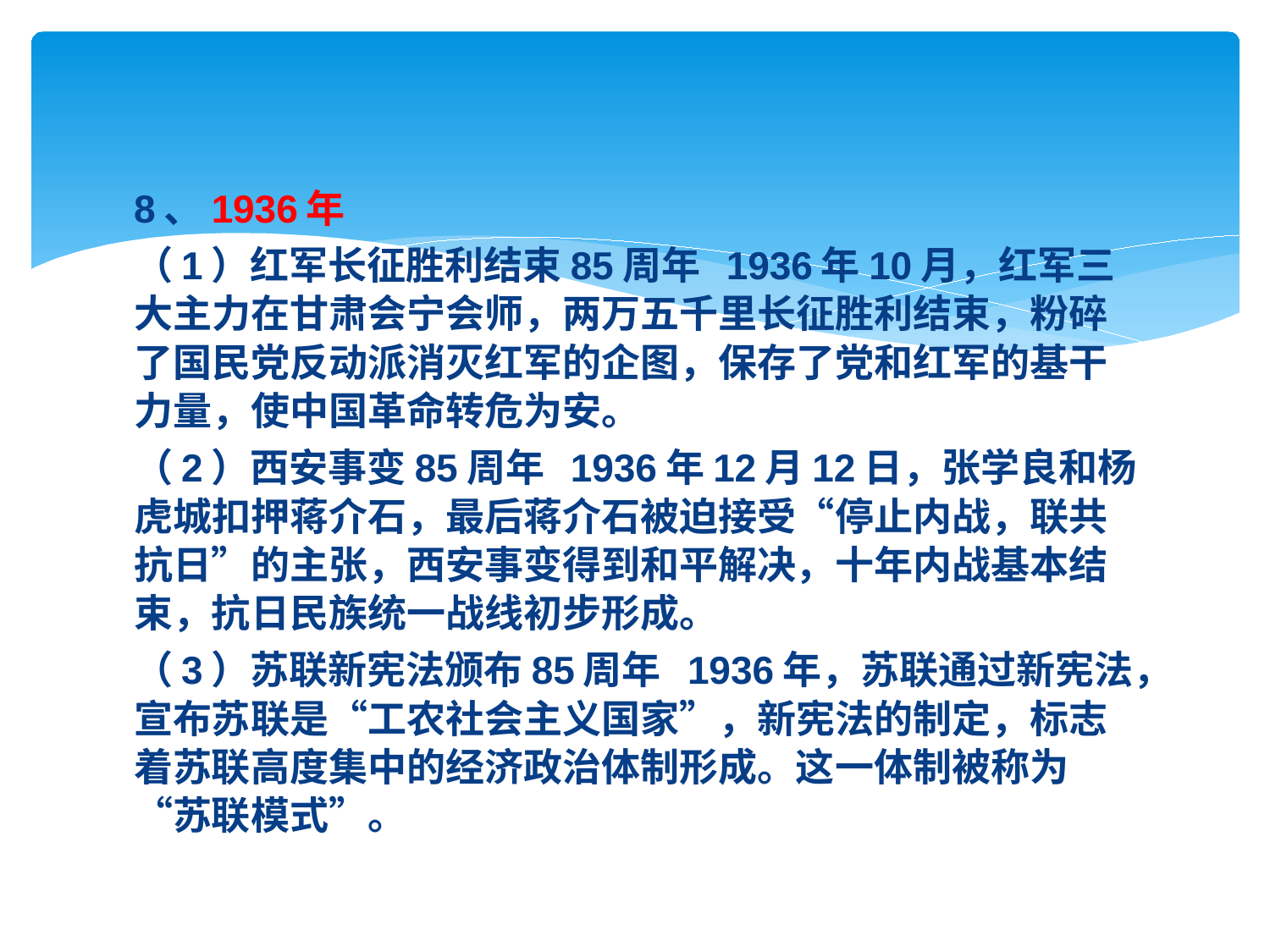

#
8、1936年
（1）红军长征胜利结束85周年  1936年10月，红军三大主力在甘肃会宁会师，两万五千里长征胜利结束，粉碎了国民党反动派消灭红军的企图，保存了党和红军的基干力量，使中国革命转危为安。
（2）西安事变85周年  1936年12月12日，张学良和杨虎城扣押蒋介石，最后蒋介石被迫接受“停止内战，联共抗日”的主张，西安事变得到和平解决，十年内战基本结束，抗日民族统一战线初步形成。
（3）苏联新宪法颁布85周年  1936年，苏联通过新宪法，宣布苏联是“工农社会主义国家”，新宪法的制定，标志着苏联高度集中的经济政治体制形成。这一体制被称为“苏联模式”。